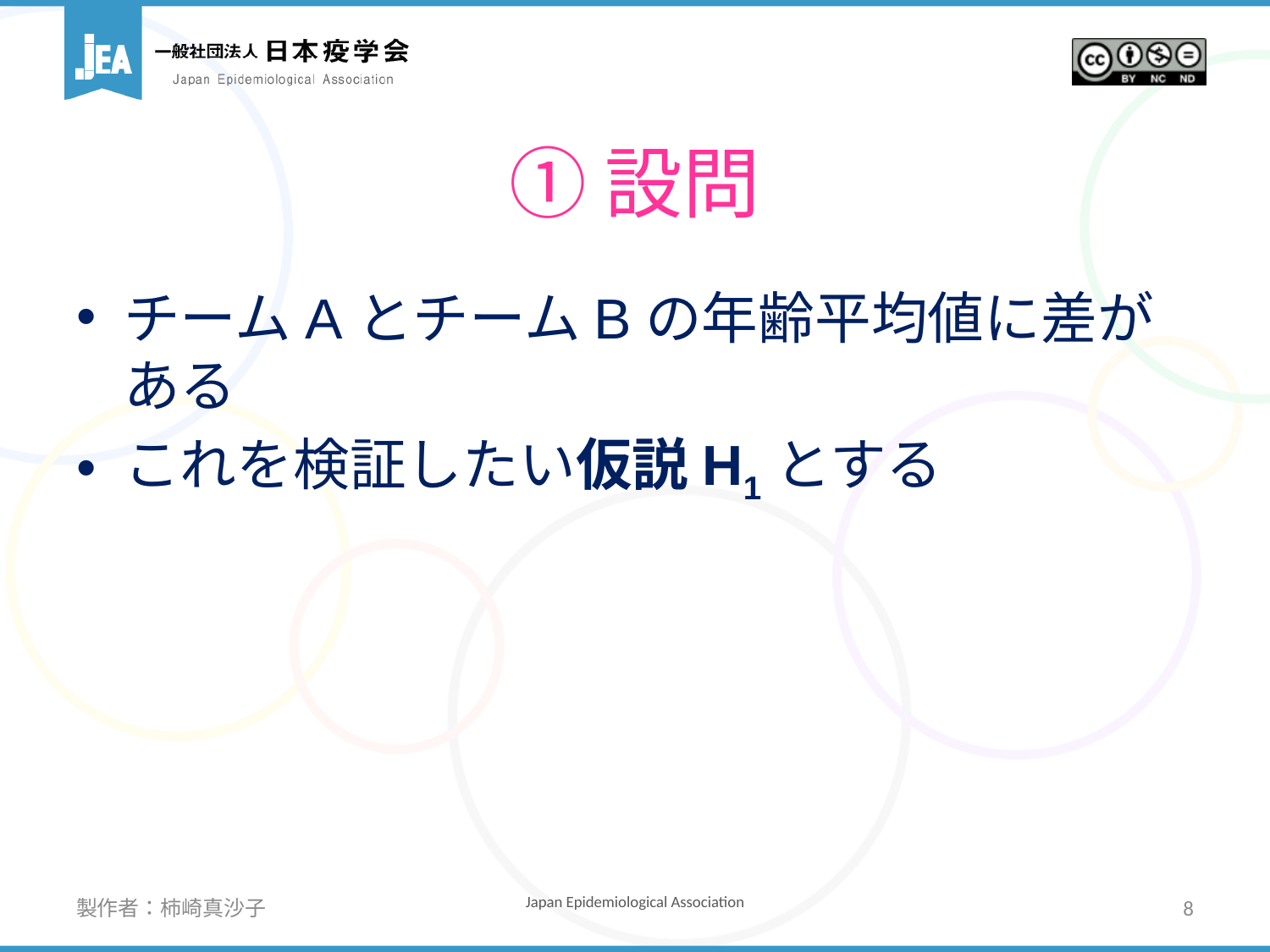

# ①設問
チームAとチームBの年齢平均値に差がある
これを検証したい仮説H1とする

製作者：柿崎真沙子
8